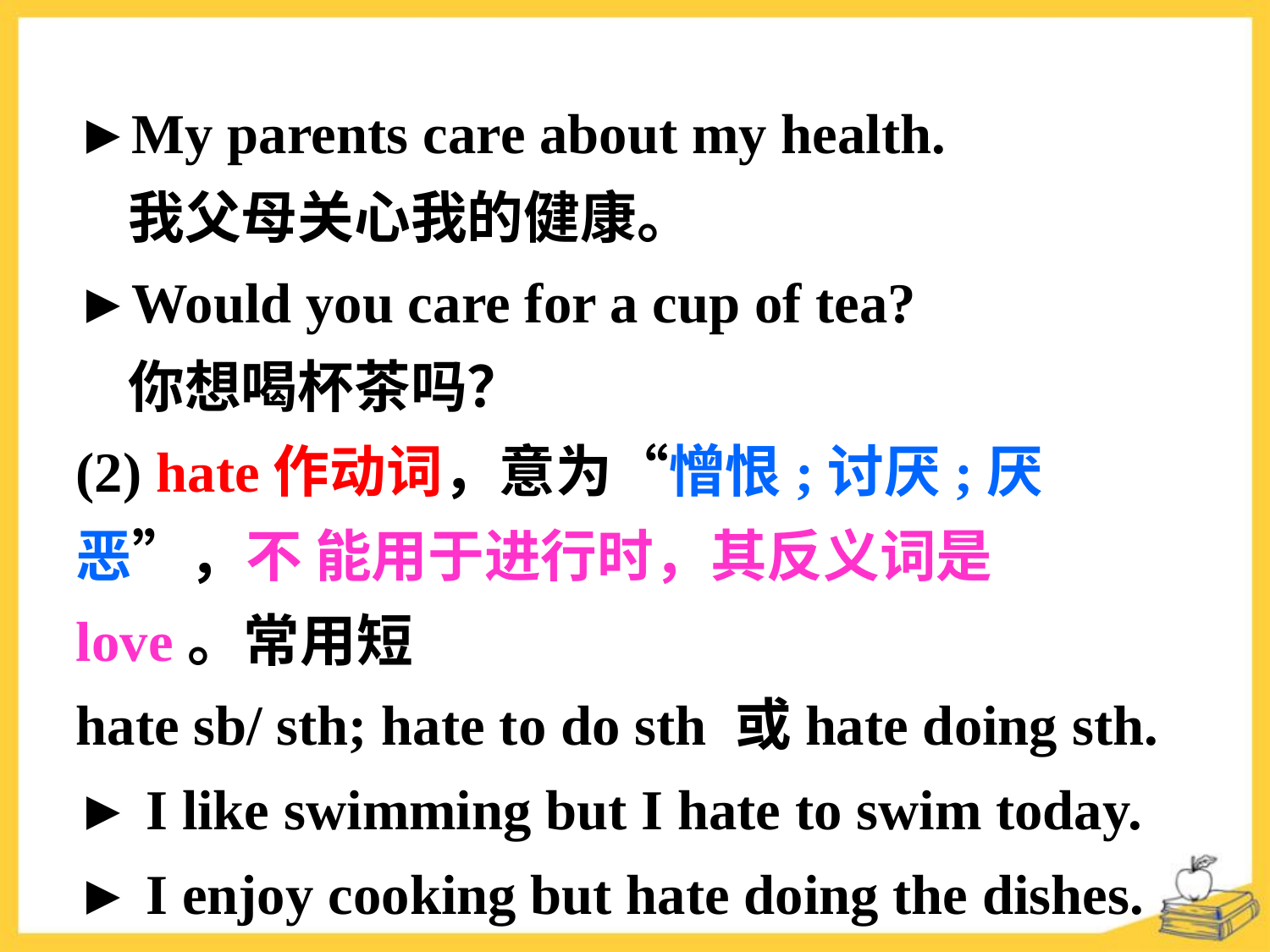

►My parents care about my health.
   我父母关心我的健康。
►Would you care for a cup of tea?
   你想喝杯茶吗？
(2) hate作动词，意为“憎恨;讨厌;厌恶”，不 能用于进行时，其反义词是love。常用短
hate sb/ sth; hate to do sth 或hate doing sth.
► I like swimming but I hate to swim today.
► I enjoy cooking but hate doing the dishes.